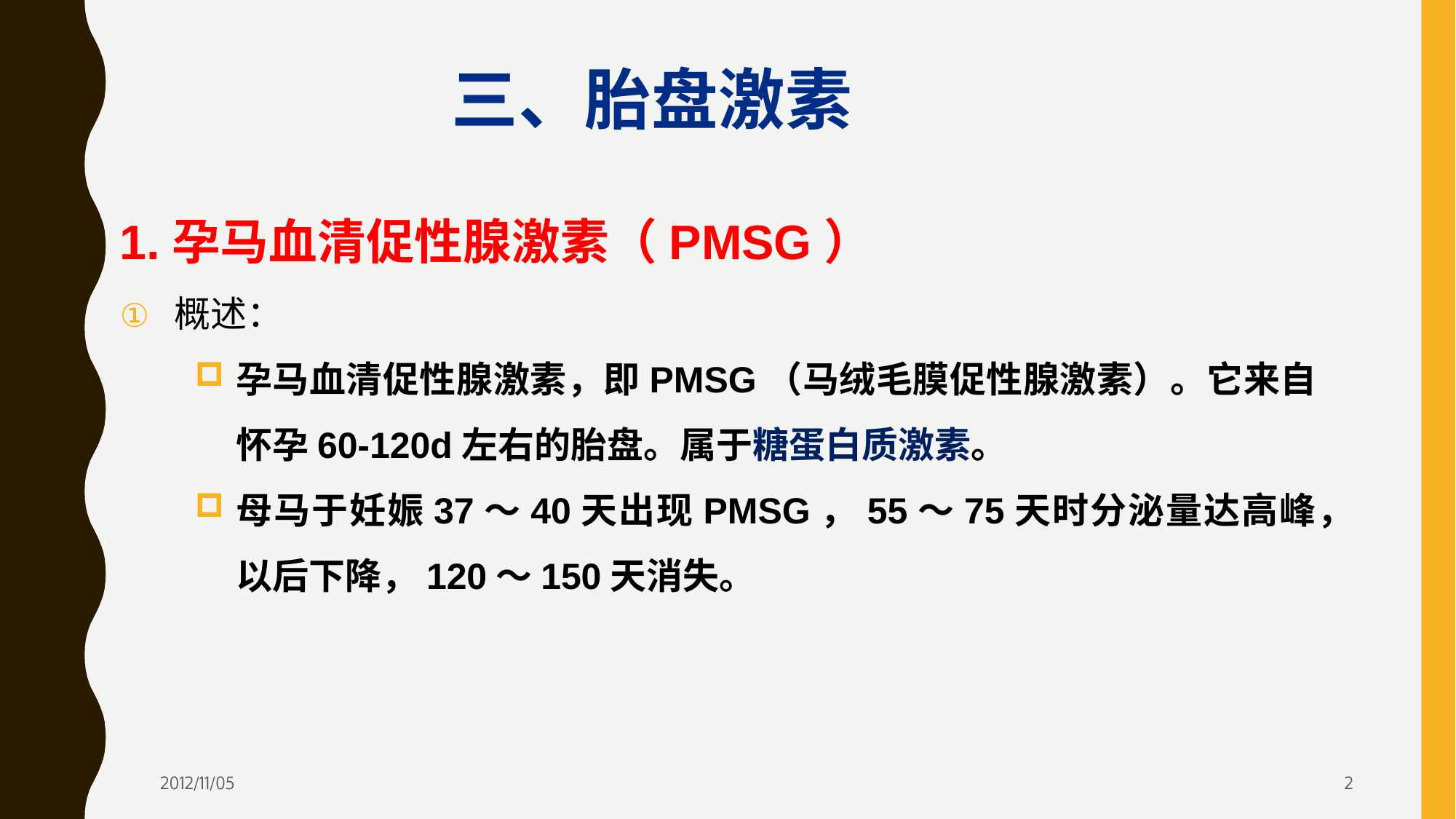

三、胎盘激素
1.孕马血清促性腺激素（PMSG）
概述：
孕马血清促性腺激素，即PMSG（马绒毛膜促性腺激素）。它来自怀孕60-120d左右的胎盘。属于糖蛋白质激素。
母马于妊娠37～40天出现PMSG，55～75天时分泌量达高峰，以后下降，120～150天消失。

2012/11/05
2